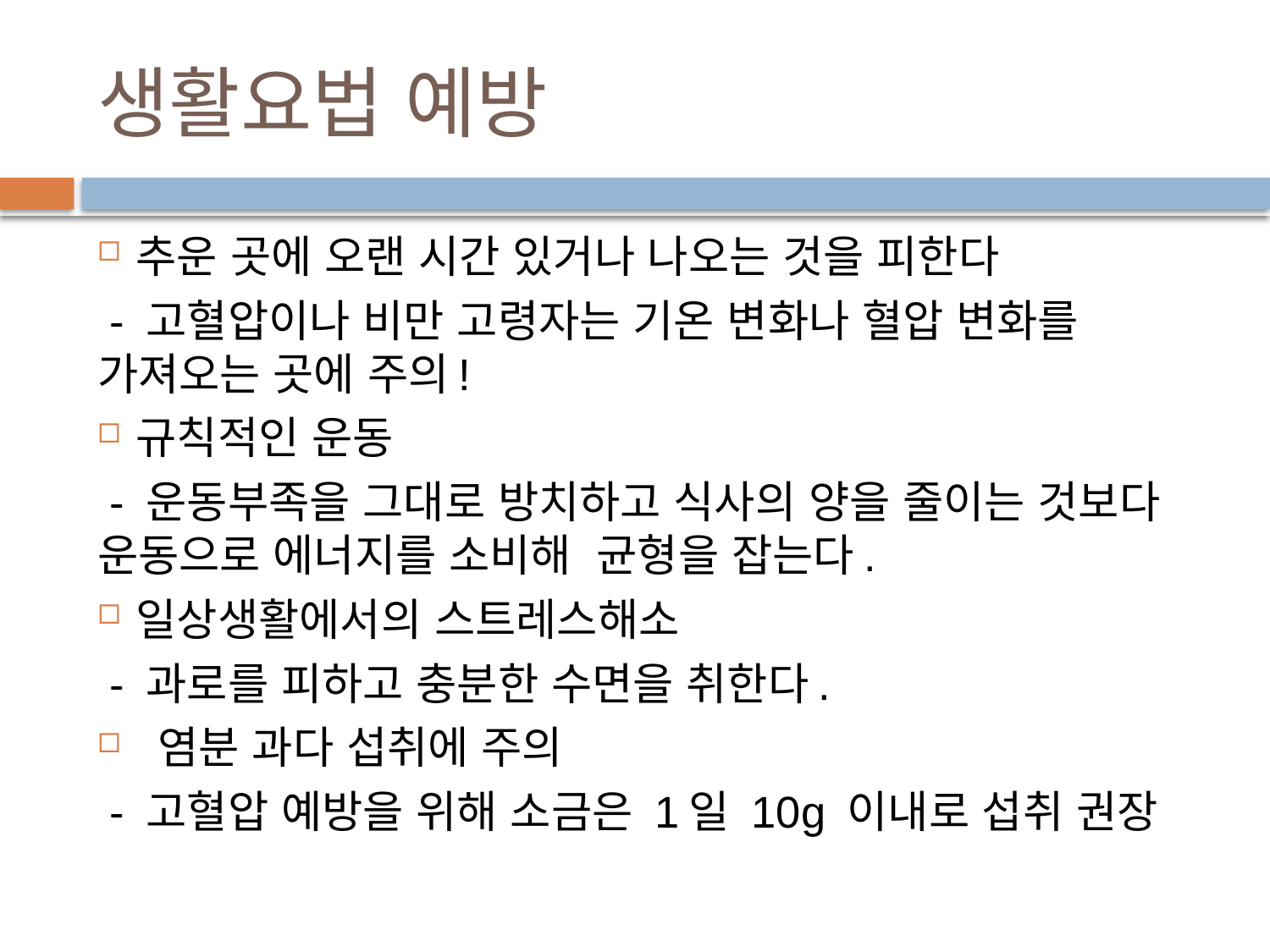

# 생활요법 예방
추운 곳에 오랜 시간 있거나 나오는 것을 피한다
 - 고혈압이나 비만 고령자는 기온 변화나 혈압 변화를 가져오는 곳에 주의!
규칙적인 운동
 - 운동부족을 그대로 방치하고 식사의 양을 줄이는 것보다 운동으로 에너지를 소비해  균형을 잡는다.
일상생활에서의 스트레스해소
 - 과로를 피하고 충분한 수면을 취한다.
 염분 과다 섭취에 주의
 - 고혈압 예방을 위해 소금은 1일 10g 이내로 섭취 권장